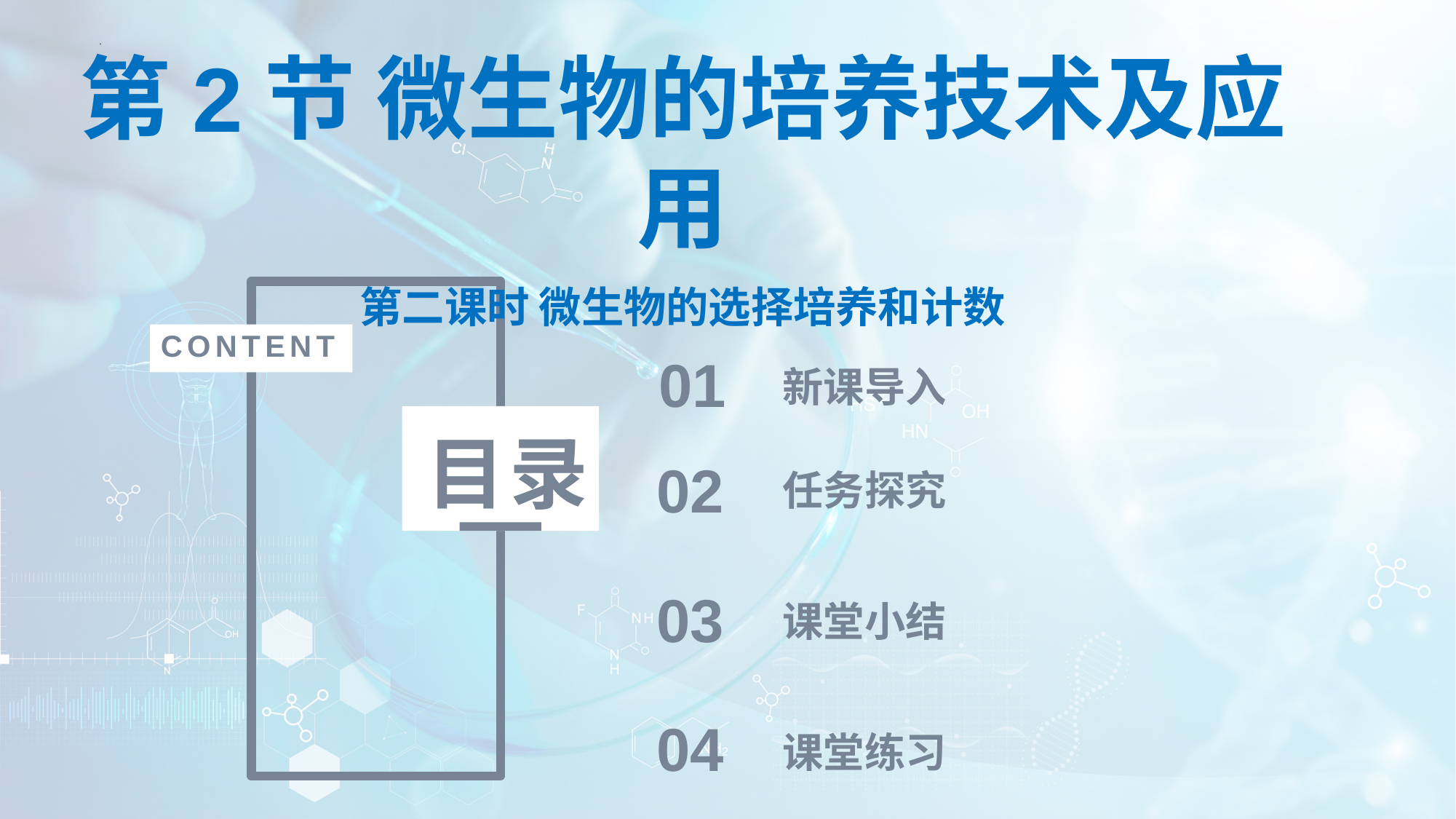

第2节 微生物的培养技术及应用
第二课时 微生物的选择培养和计数

CONTENT
01
新课导入
目录
02
任务探究

03
课堂小结
04
课堂练习